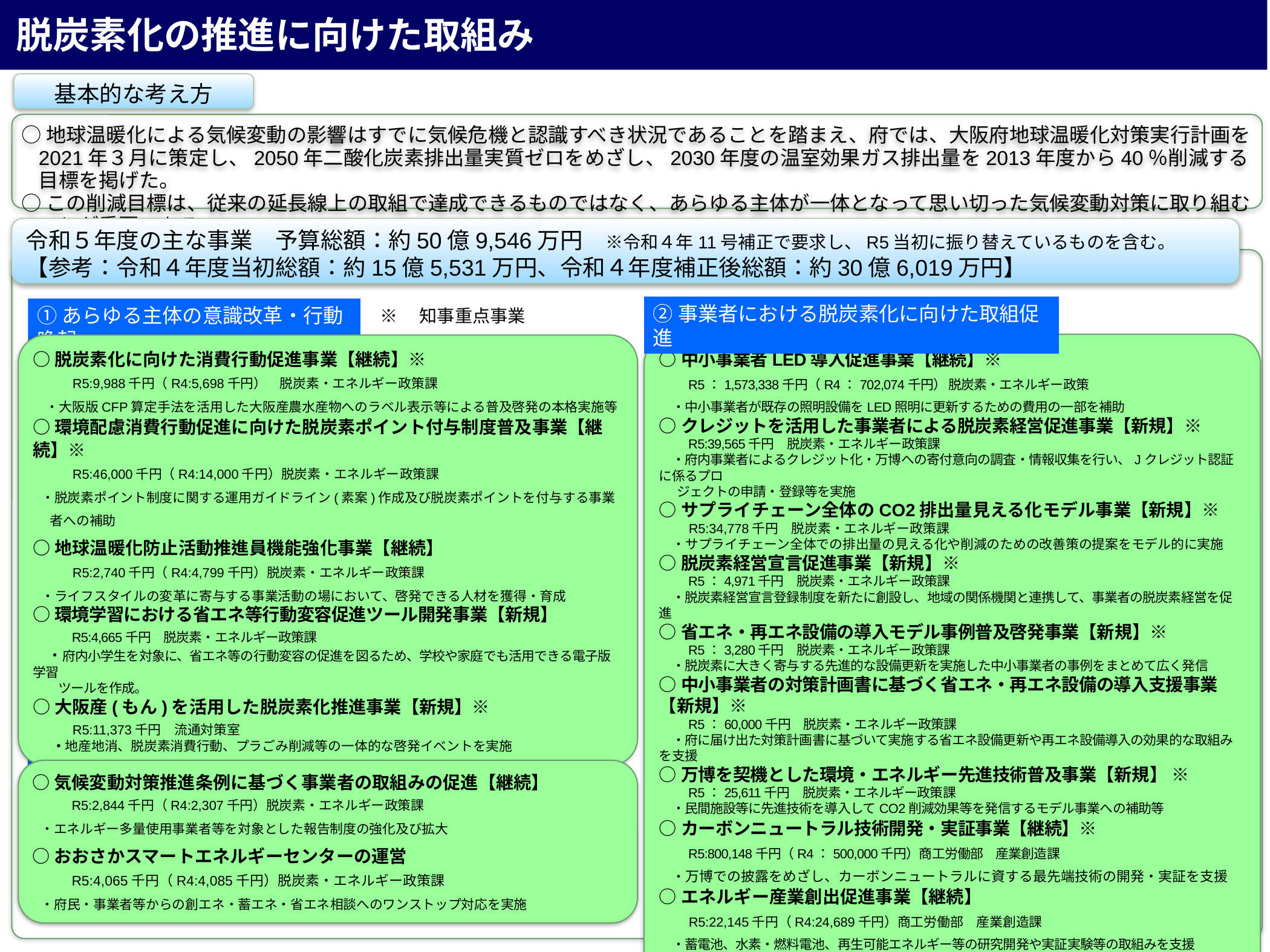

脱炭素化の推進に向けた取組み
基本的な考え方

○地球温暖化による気候変動の影響はすでに気候危機と認識すべき状況であることを踏まえ、府では、大阪府地球温暖化対策実行計画を2021年３月に策定し、2050年二酸化炭素排出量実質ゼロをめざし、2030年度の温室効果ガス排出量を2013年度から40％削減する目標を掲げた。
○この削減目標は、従来の延長線上の取組で達成できるものではなく、あらゆる主体が一体となって思い切った気候変動対策に取り組むことが重要である。
令和５年度の主な事業　予算総額：約50億9,546万円　※令和４年11号補正で要求し、R5当初に振り替えているものを含む。
【参考：令和４年度当初総額：約15億5,531万円、令和４年度補正後総額：約30億6,019万円】

②事業者における脱炭素化に向けた取組促進
①あらゆる主体の意識改革・行動喚起
※　知事重点事業
○中小事業者LED導入促進事業【継続】※
　　R5：1,573,338千円（R4：702,074千円） 脱炭素・エネルギー政策
　・中小事業者が既存の照明設備をLED照明に更新するための費用の一部を補助
○クレジットを活用した事業者による脱炭素経営促進事業【新規】※
　　R5:39,565千円　脱炭素・エネルギー政策課
　・府内事業者によるクレジット化・万博への寄付意向の調査・情報収集を行い、Jクレジット認証に係るプロ
　  ジェクトの申請・登録等を実施
○サプライチェーン全体のCO2排出量見える化モデル事業【新規】※
　　R5:34,778千円　脱炭素・エネルギー政策課
　・サプライチェーン全体での排出量の見える化や削減のための改善策の提案をモデル的に実施
○脱炭素経営宣言促進事業【新規】※
　　R5：4,971千円　脱炭素・エネルギー政策課
　・脱炭素経営宣言登録制度を新たに創設し、地域の関係機関と連携して、事業者の脱炭素経営を促進
○省エネ・再エネ設備の導入モデル事例普及啓発事業【新規】※
　　R5：3,280千円　脱炭素・エネルギー政策課
　・脱炭素に大きく寄与する先進的な設備更新を実施した中小事業者の事例をまとめて広く発信
○中小事業者の対策計画書に基づく省エネ・再エネ設備の導入支援事業【新規】※
　　R5：60,000千円　脱炭素・エネルギー政策課
　・府に届け出た対策計画書に基づいて実施する省エネ設備更新や再エネ設備導入の効果的な取組みを支援
○万博を契機とした環境・エネルギー先進技術普及事業【新規】 ※
　　R5：25,611千円　脱炭素・エネルギー政策課
　・民間施設等に先進技術を導入してCO2削減効果等を発信するモデル事業への補助等
○カーボンニュートラル技術開発・実証事業【継続】※
　　R5:800,148千円（R4：500,000千円）商工労働部　産業創造課
　・万博での披露をめざし、カーボンニュートラルに資する最先端技術の開発・実証を支援
○エネルギー産業創出促進事業【継続】
　　R5:22,145千円（R4:24,689千円）商工労働部　産業創造課
　・蓄電池、水素・燃料電池、再生可能エネルギー等の研究開発や実証実験等の取組みを支援

○脱炭素化に向けた消費行動促進事業【継続】※
　　R5:9,988千円（R4:5,698千円）　脱炭素・エネルギー政策課
　・大阪版CFP算定手法を活用した大阪産農水産物へのラベル表示等による普及啓発の本格実施等
○環境配慮消費行動促進に向けた脱炭素ポイント付与制度普及事業【継続】※
　　R5:46,000千円（R4:14,000千円）脱炭素・エネルギー政策課
・脱炭素ポイント制度に関する運用ガイドライン(素案)作成及び脱炭素ポイントを付与する事業者への補助
○地球温暖化防止活動推進員機能強化事業【継続】
　　R5:2,740千円（R4:4,799千円）脱炭素・エネルギー政策課
・ライフスタイルの変革に寄与する事業活動の場において、啓発できる人材を獲得・育成
○環境学習における省エネ等行動変容促進ツール開発事業【新規】
　　R5:4,665千円　脱炭素・エネルギー政策課
　・府内小学生を対象に、省エネ等の行動変容の促進を図るため、学校や家庭でも活用できる電子版学習
　　ツールを作成。
○大阪産(もん)を活用した脱炭素化推進事業【新規】※
　　R5:11,373千円　流通対策室
 　・地産地消、脱炭素消費行動、プラごみ削減等の一体的な啓発イベントを実施
②事業者における脱炭素化に向けた取組促進
○気候変動対策推進条例に基づく事業者の取組みの促進【継続】
　　R5:2,844千円（R4:2,307千円）脱炭素・エネルギー政策課
・エネルギー多量使用事業者等を対象とした報告制度の強化及び拡大
○おおさかスマートエネルギーセンターの運営
　　R5:4,065千円（R4:4,085千円）脱炭素・エネルギー政策課
・府民・事業者等からの創エネ・蓄エネ・省エネ相談へのワンストップ対応を実施